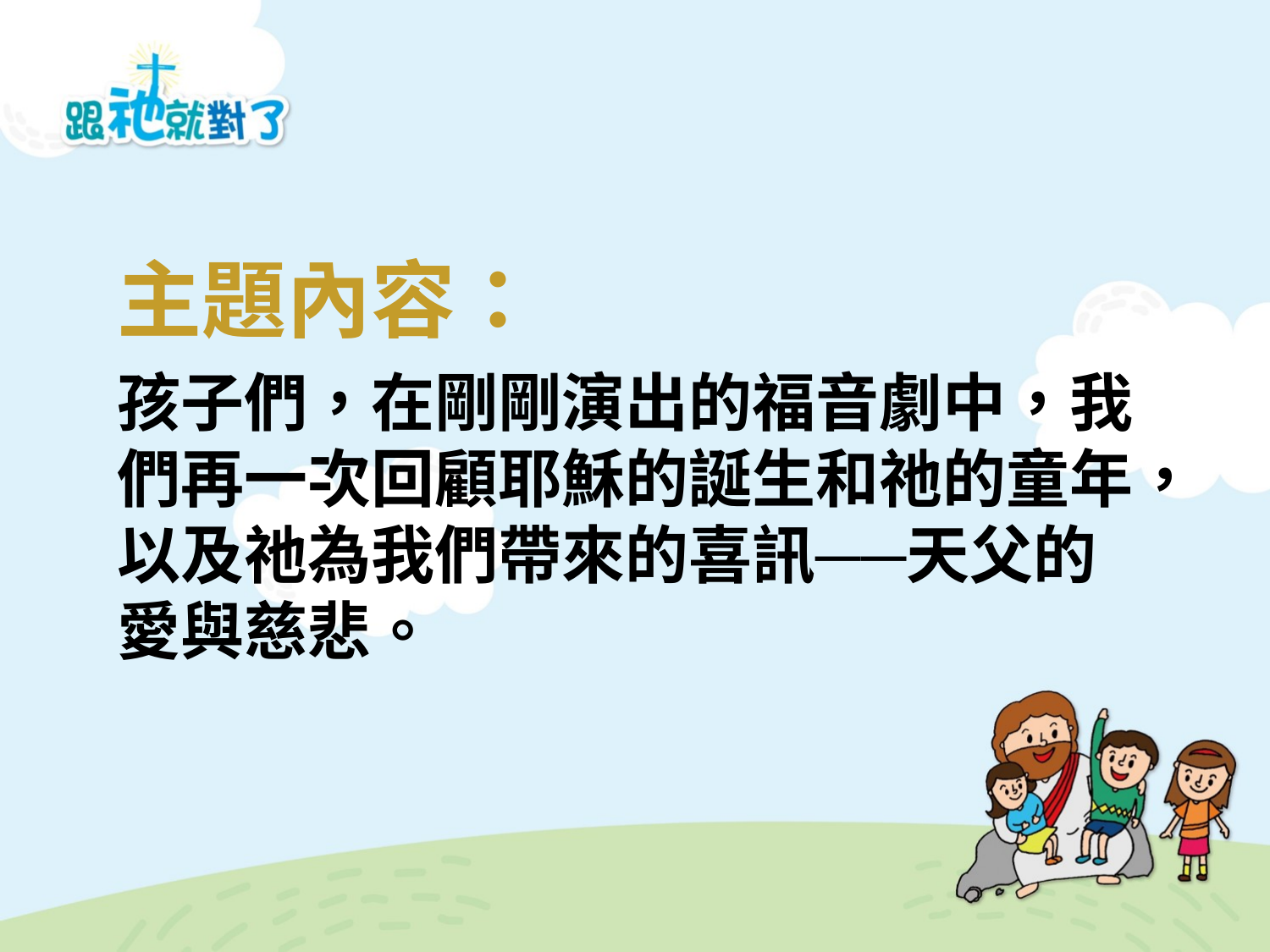

主題內容：
孩子們，在剛剛演出的福音劇中，我們再一次回顧耶穌的誕生和祂的童年，以及祂為我們帶來的喜訊──天父的愛與慈悲。